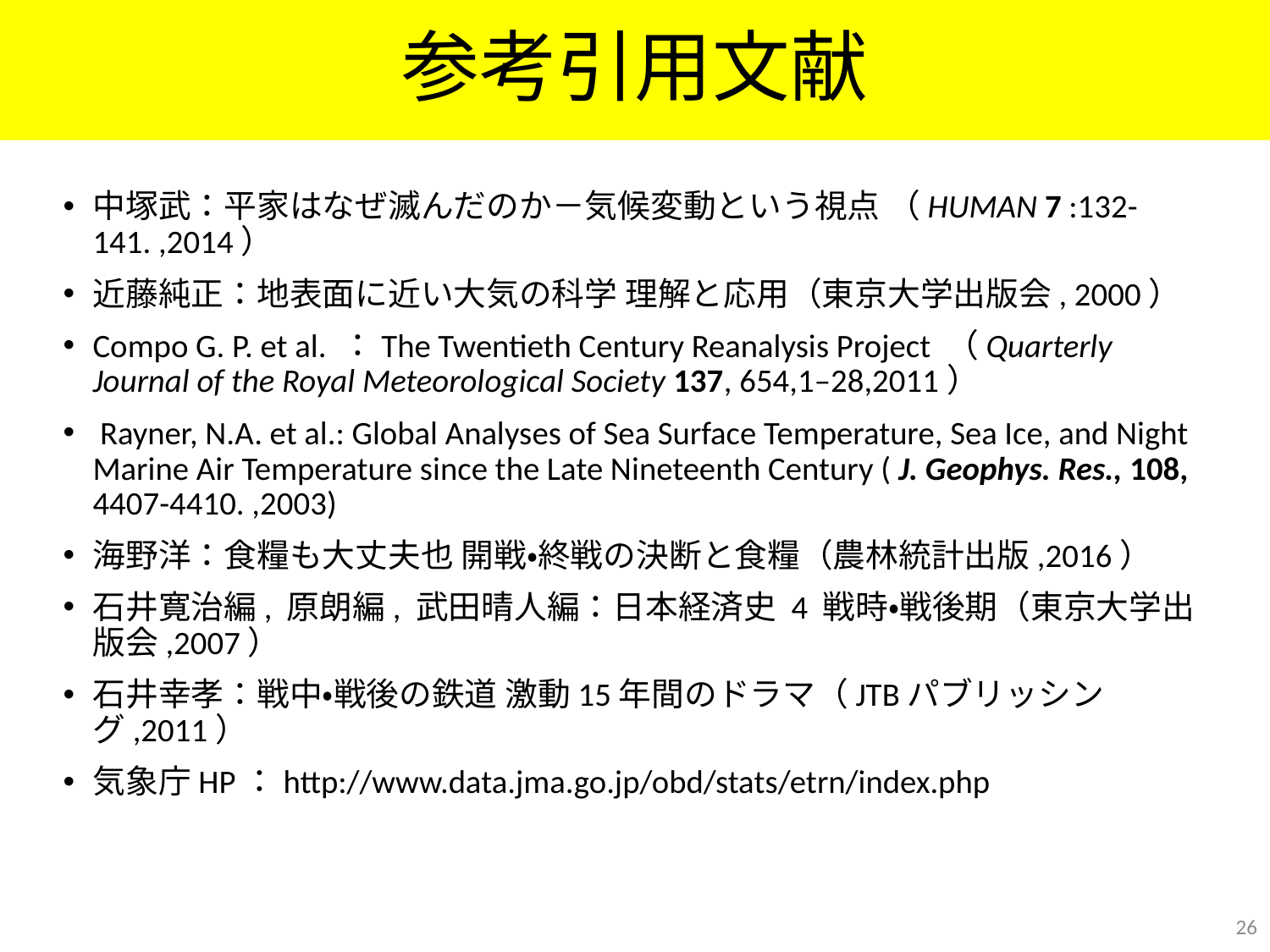

# 参考引用文献
中塚武：平家はなぜ滅んだのか－気候変動という視点 （HUMAN 7 :132-141. ,2014）
近藤純正：地表面に近い大気の科学 理解と応用（東京大学出版会, 2000）
Compo G. P. et al. ：The Twentieth Century Reanalysis Project （Quarterly Journal of the Royal Meteorological Society 137, 654,1–28,2011）
 Rayner, N.A. et al.: Global Analyses of Sea Surface Temperature, Sea Ice, and Night Marine Air Temperature since the Late Nineteenth Century ( J. Geophys. Res., 108, 4407-4410. ,2003)
海野洋：食糧も大丈夫也 開戦・終戦の決断と食糧（農林統計出版,2016）
石井寛治編, 原朗編, 武田晴人編：日本経済史 4 戦時・戦後期（東京大学出版会,2007）
石井幸孝：戦中・戦後の鉄道 激動15年間のドラマ（JTBパブリッシング,2011）
気象庁HP：http://www.data.jma.go.jp/obd/stats/etrn/index.php
26